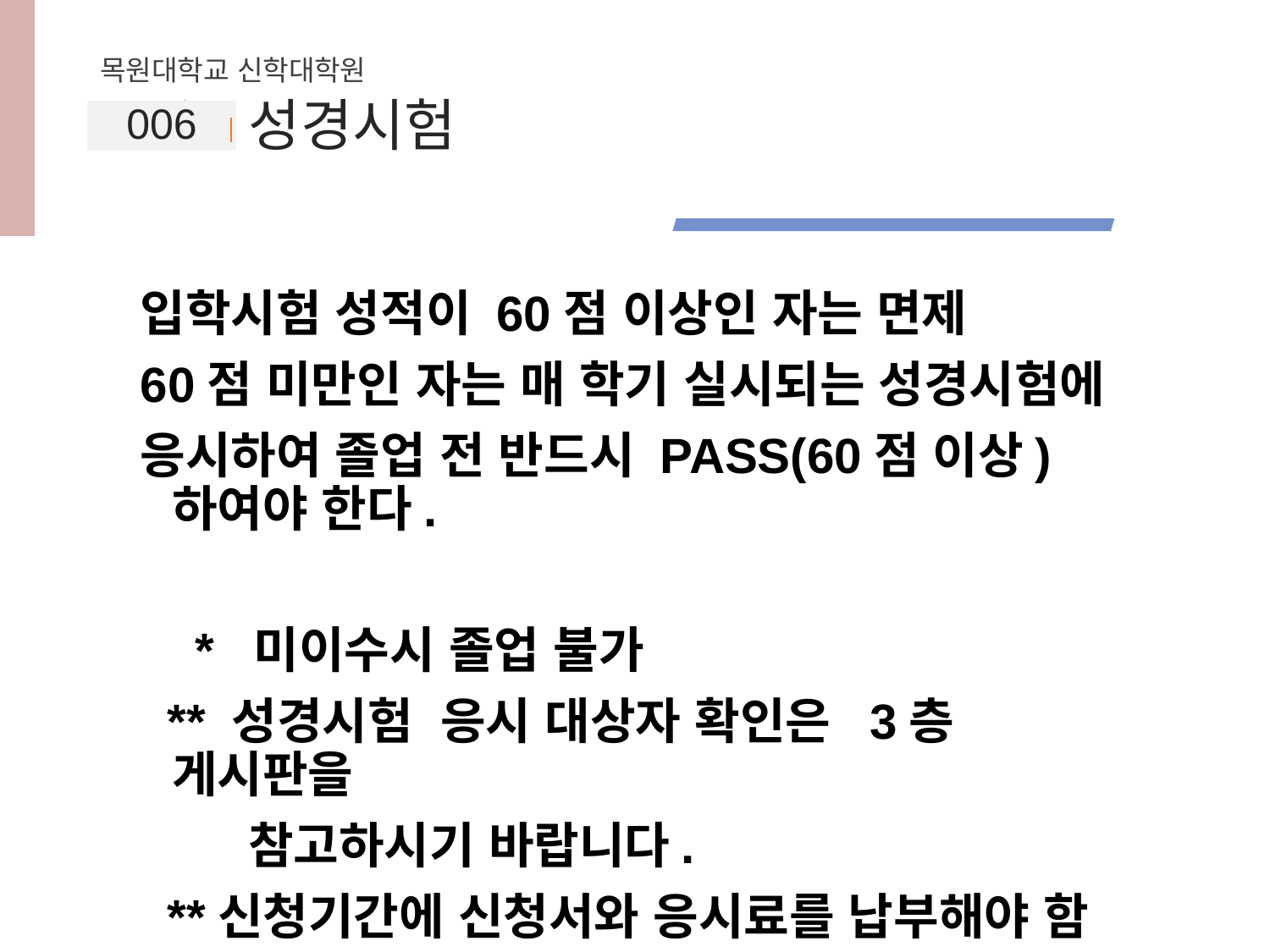

목원대학교 신학대학원
006
성경시험
입학시험 성적이 60점 이상인 자는 면제
60점 미만인 자는 매 학기 실시되는 성경시험에
응시하여 졸업 전 반드시 PASS(60점 이상)하여야 한다.

    *  미이수시 졸업 불가
  ** 성경시험  응시 대상자 확인은  3층 게시판을
       참고하시기 바랍니다.
  **신청기간에 신청서와 응시료를 납부해야 함